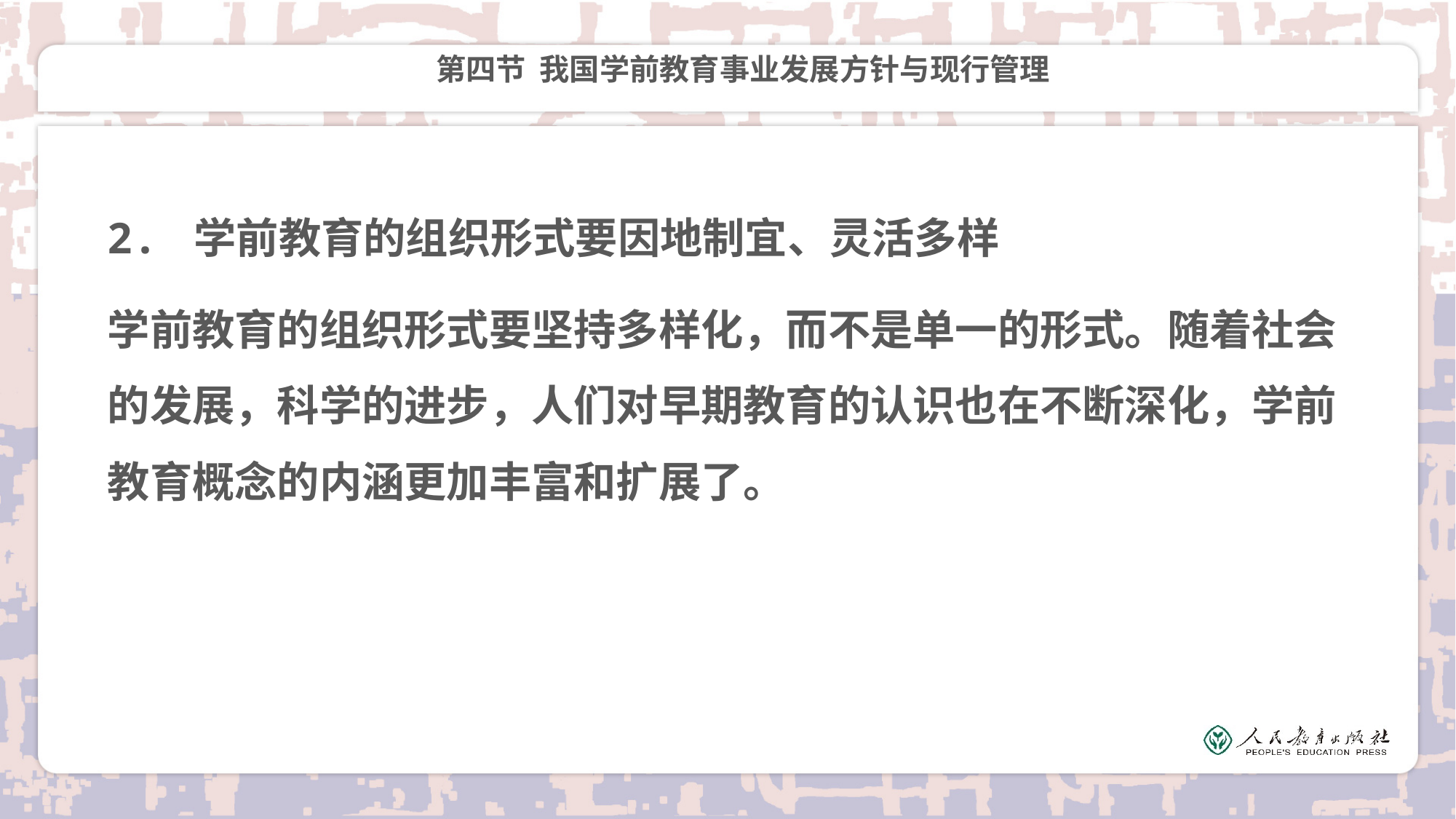

# 第四节  我国学前教育事业发展方针与现行管理
2. 学前教育的组织形式要因地制宜、灵活多样
学前教育的组织形式要坚持多样化，而不是单一的形式。随着社会的发展，科学的进步，人们对早期教育的认识也在不断深化，学前教育概念的内涵更加丰富和扩展了。